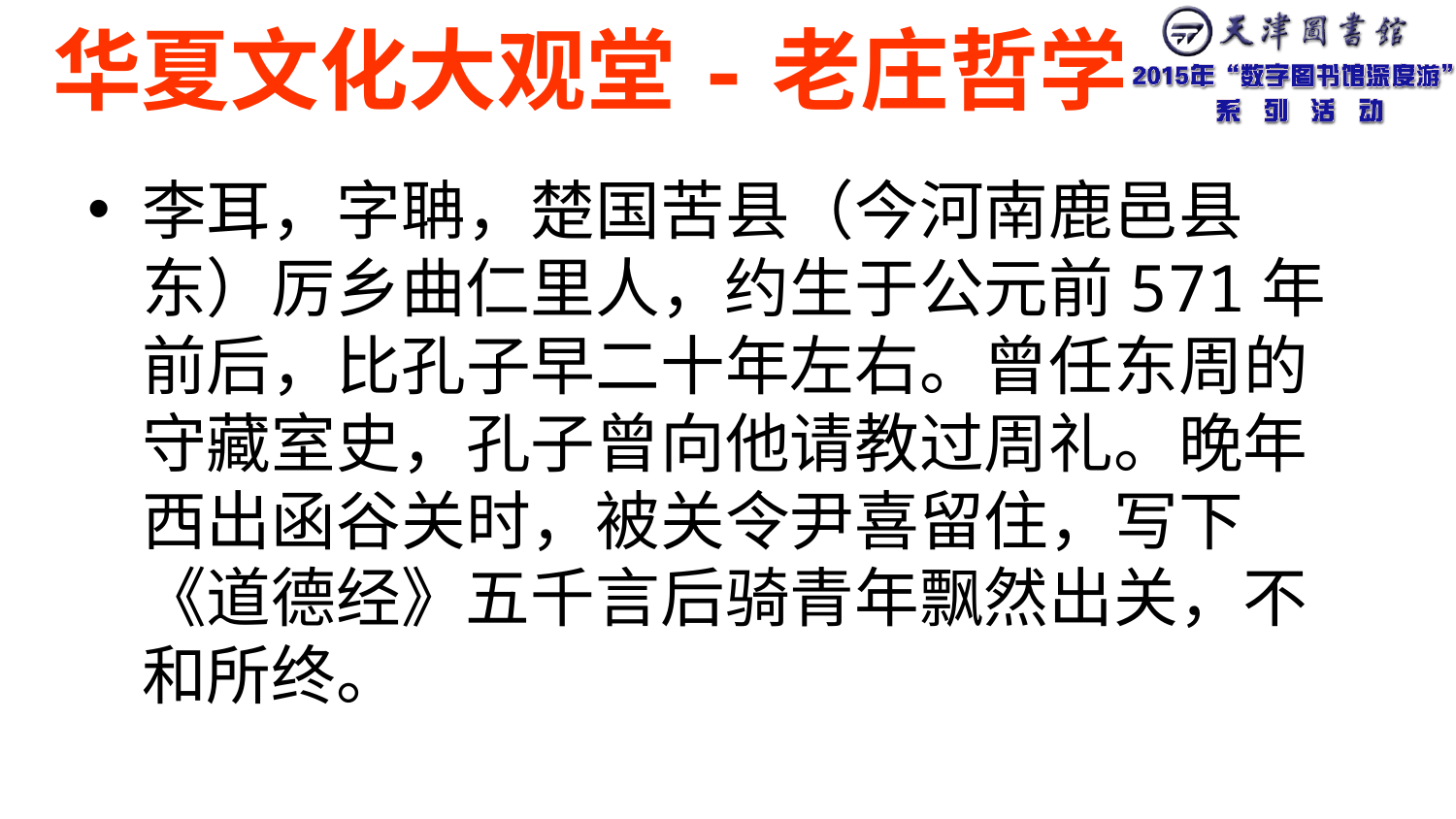

# 华夏文化大观堂-老庄哲学
李耳，字聃，楚国苦县（今河南鹿邑县东）厉乡曲仁里人，约生于公元前571年前后，比孔子早二十年左右。曾任东周的守藏室史，孔子曾向他请教过周礼。晚年西出函谷关时，被关令尹喜留住，写下《道德经》五千言后骑青年飘然出关，不和所终。